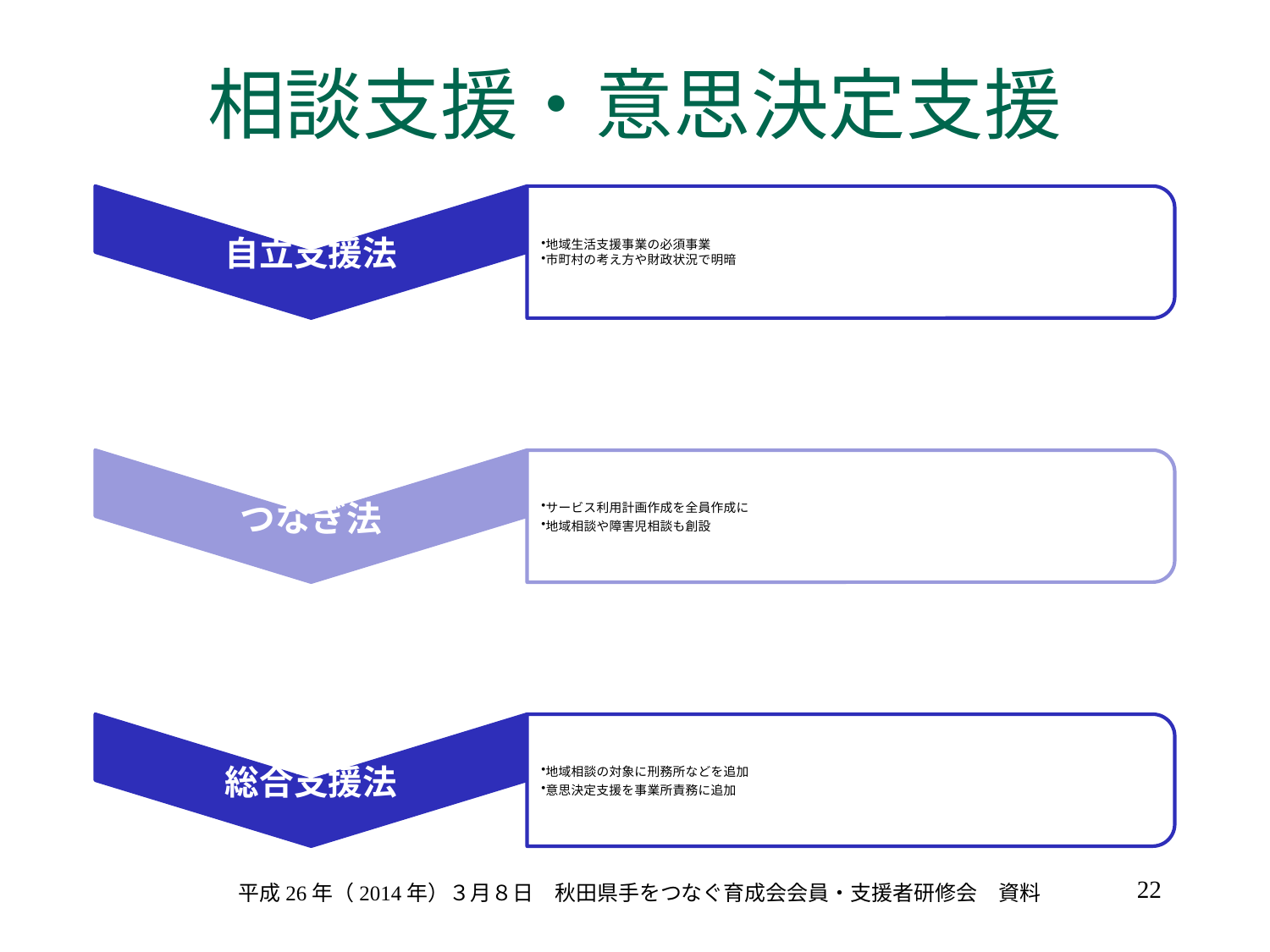

# 相談支援・意思決定支援
自立支援法
地域生活支援事業の必須事業
つなぎ法
サービス利用計画作成を全員作成に
総合支援法
地域相談の対象に刑務所などを追加
地域相談や障害児相談も創設
市町村の考え方や財政状況で明暗
意思決定支援を事業所責務に追加
22